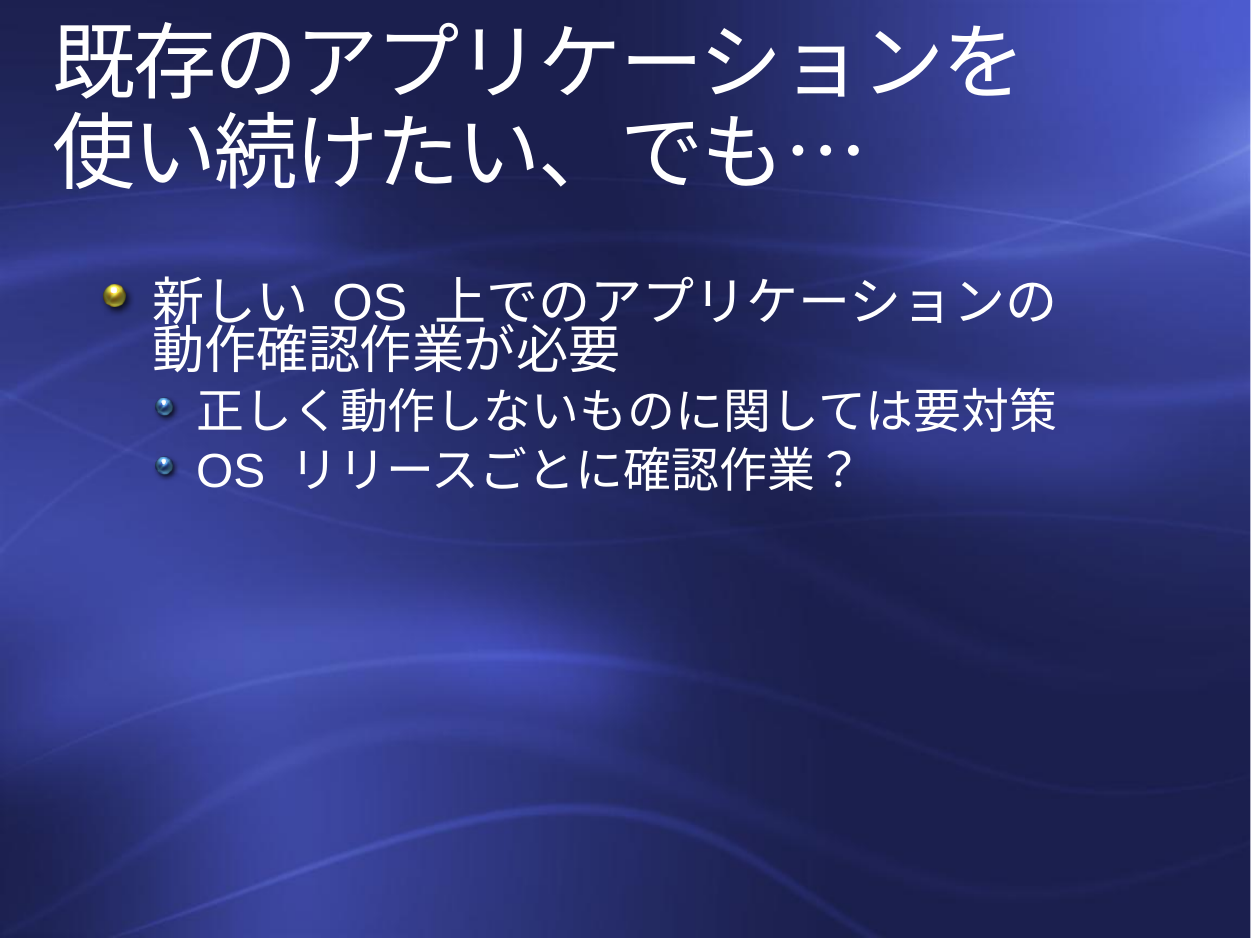

# 既存のアプリケーションを 使い続けたい、でも…
新しい OS 上でのアプリケーションの
動作確認作業が必要
正しく動作しないものに関しては要対策
OS リリースごとに確認作業？